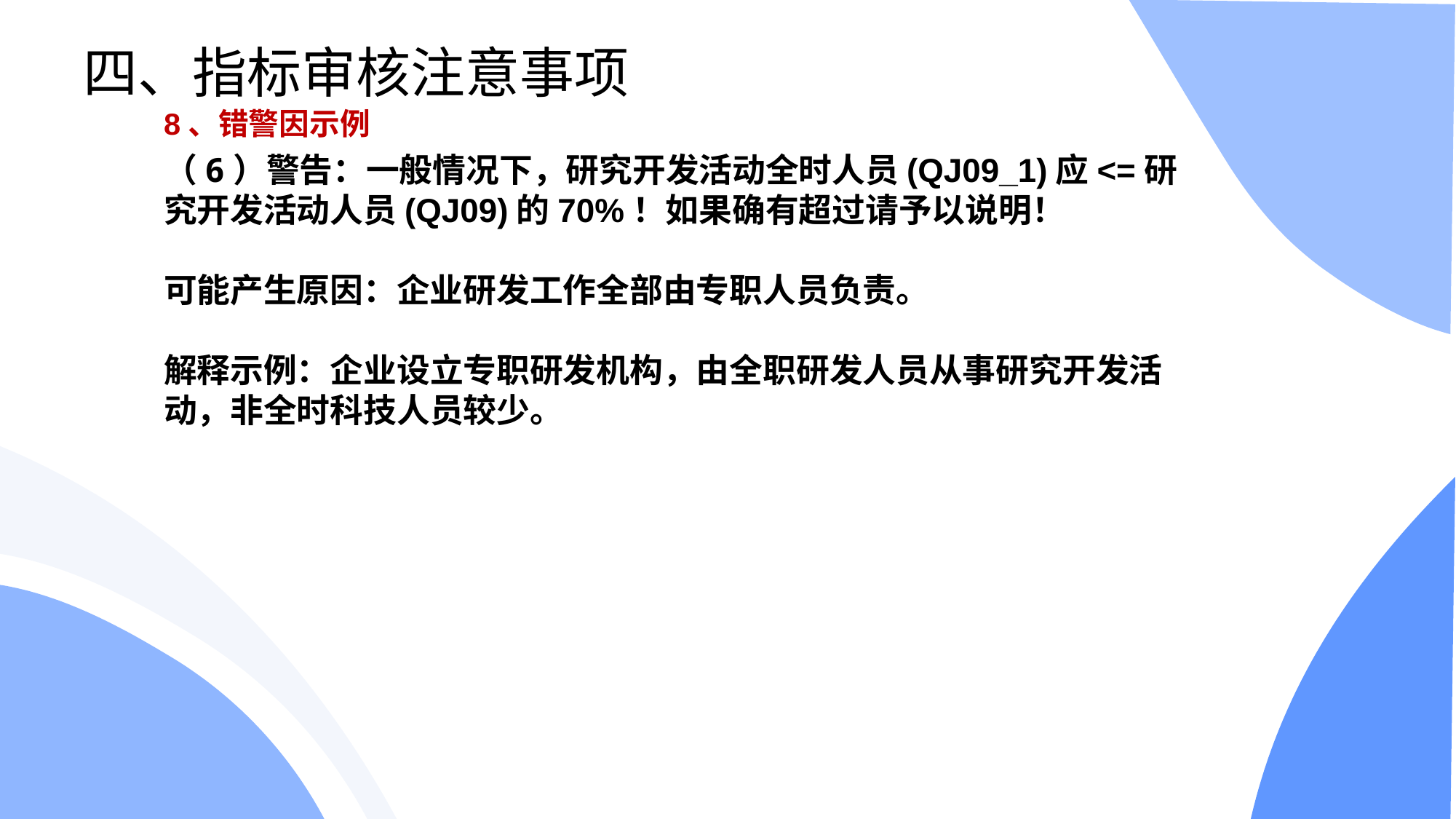

四、指标审核注意事项
# 8、错警因示例
（6）警告：一般情况下，研究开发活动全时人员(QJ09_1)应<=研究开发活动人员(QJ09)的70%！如果确有超过请予以说明！

可能产生原因：企业研发工作全部由专职人员负责。

解释示例：企业设立专职研发机构，由全职研发人员从事研究开发活动，非全时科技人员较少。